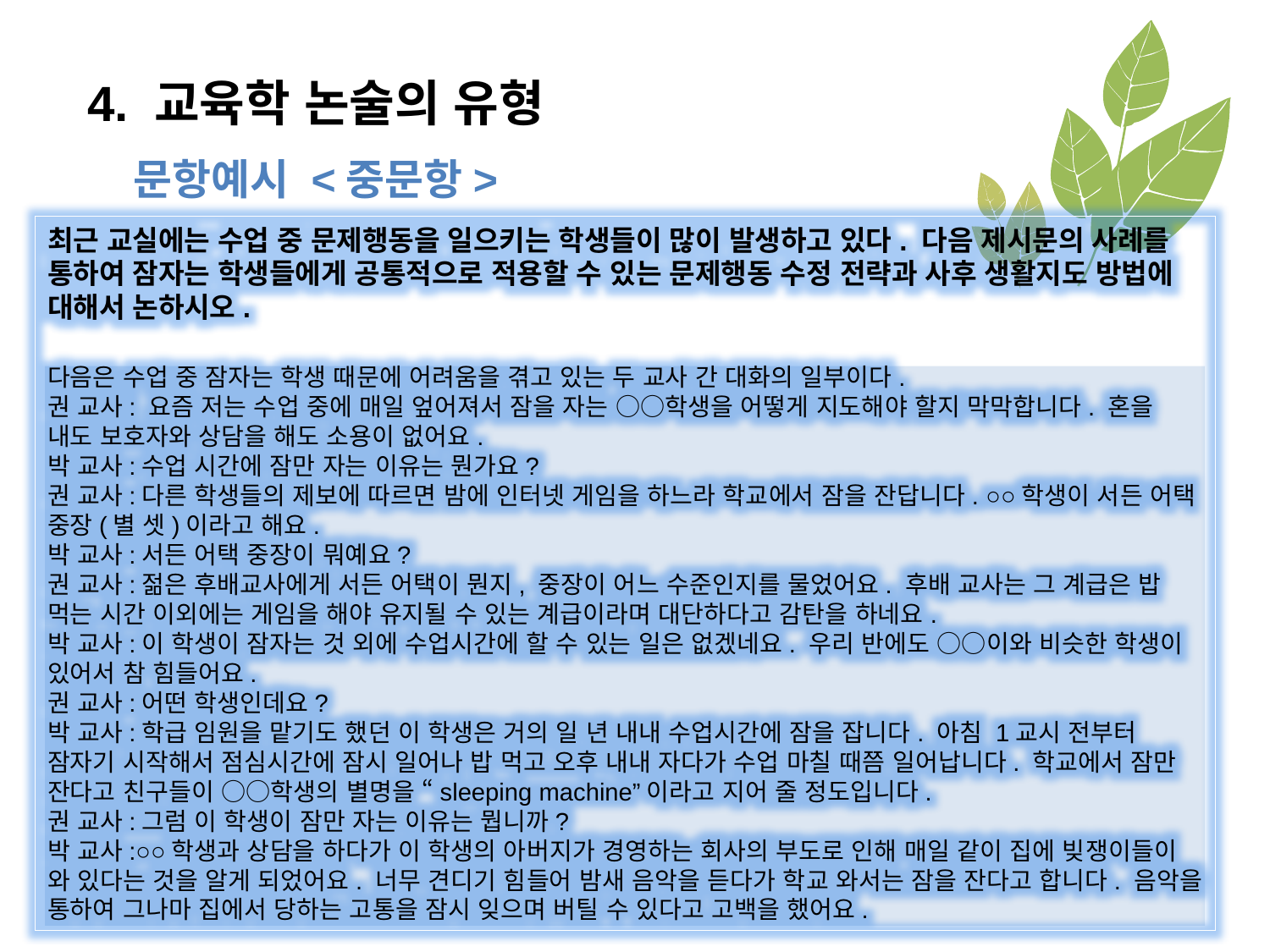

4. 교육학 논술의 유형
문항예시 <중문항>

최근 교실에는 수업 중 문제행동을 일으키는 학생들이 많이 발생하고 있다. 다음 제시문의 사례를 통하여 잠자는 학생들에게 공통적으로 적용할 수 있는 문제행동 수정 전략과 사후 생활지도 방법에 대해서 논하시오.

다음은 수업 중 잠자는 학생 때문에 어려움을 겪고 있는 두 교사 간 대화의 일부이다.
권 교사: 요즘 저는 수업 중에 매일 엎어져서 잠을 자는 ○○학생을 어떻게 지도해야 할지 막막합니다. 혼을 내도 보호자와 상담을 해도 소용이 없어요.
박 교사:수업 시간에 잠만 자는 이유는 뭔가요?
권 교사:다른 학생들의 제보에 따르면 밤에 인터넷 게임을 하느라 학교에서 잠을 잔답니다. ○○학생이 서든 어택 중장(별 셋)이라고 해요.
박 교사:서든 어택 중장이 뭐예요?
권 교사:젊은 후배교사에게 서든 어택이 뭔지, 중장이 어느 수준인지를 물었어요. 후배 교사는 그 계급은 밥 먹는 시간 이외에는 게임을 해야 유지될 수 있는 계급이라며 대단하다고 감탄을 하네요.
박 교사:이 학생이 잠자는 것 외에 수업시간에 할 수 있는 일은 없겠네요. 우리 반에도 ○○이와 비슷한 학생이 있어서 참 힘들어요.
권 교사:어떤 학생인데요?
박 교사:학급 임원을 맡기도 했던 이 학생은 거의 일 년 내내 수업시간에 잠을 잡니다. 아침 1교시 전부터 잠자기 시작해서 점심시간에 잠시 일어나 밥 먹고 오후 내내 자다가 수업 마칠 때쯤 일어납니다. 학교에서 잠만 잔다고 친구들이 ○○학생의 별명을 “sleeping machine”이라고 지어 줄 정도입니다.
권 교사:그럼 이 학생이 잠만 자는 이유는 뭡니까?
박 교사:○○학생과 상담을 하다가 이 학생의 아버지가 경영하는 회사의 부도로 인해 매일 같이 집에 빚쟁이들이 와 있다는 것을 알게 되었어요. 너무 견디기 힘들어 밤새 음악을 듣다가 학교 와서는 잠을 잔다고 합니다. 음악을 통하여 그나마 집에서 당하는 고통을 잠시 잊으며 버틸 수 있다고 고백을 했어요.